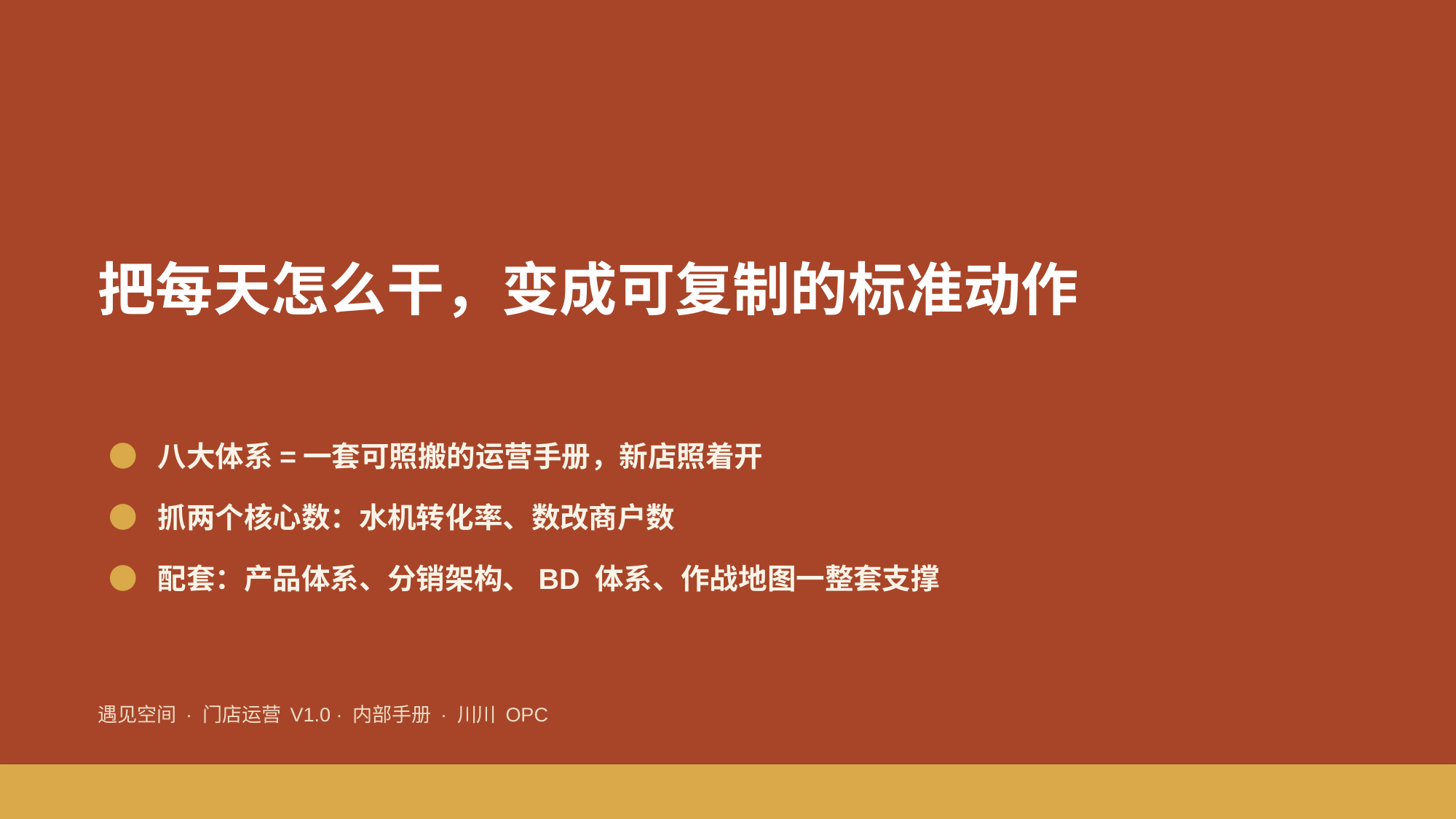

把每天怎么干，变成可复制的标准动作
●  八大体系=一套可照搬的运营手册，新店照着开
●  抓两个核心数：水机转化率、数改商户数
●  配套：产品体系、分销架构、BD 体系、作战地图一整套支撑
遇见空间 · 门店运营 V1.0 · 内部手册 · 川川 OPC